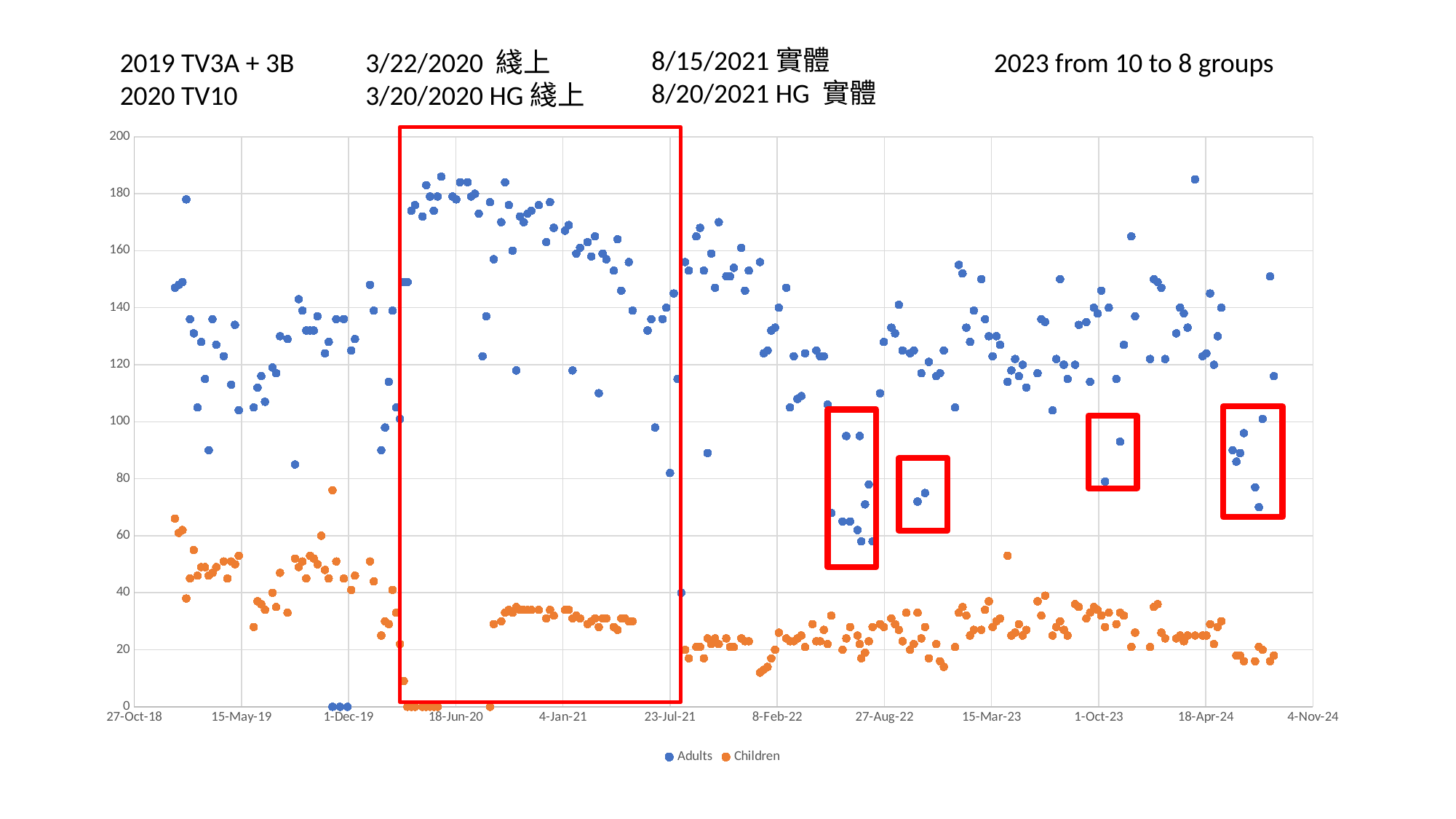

8/15/2021實體
8/20/2021 HG 實體
2019 TV3A + 3B
2020 TV10
3/22/2020 綫上
3/20/2020 HG綫上
2023 from 10 to 8 groups

### Chart

| Category | Adults | Children |
|---|---|---|